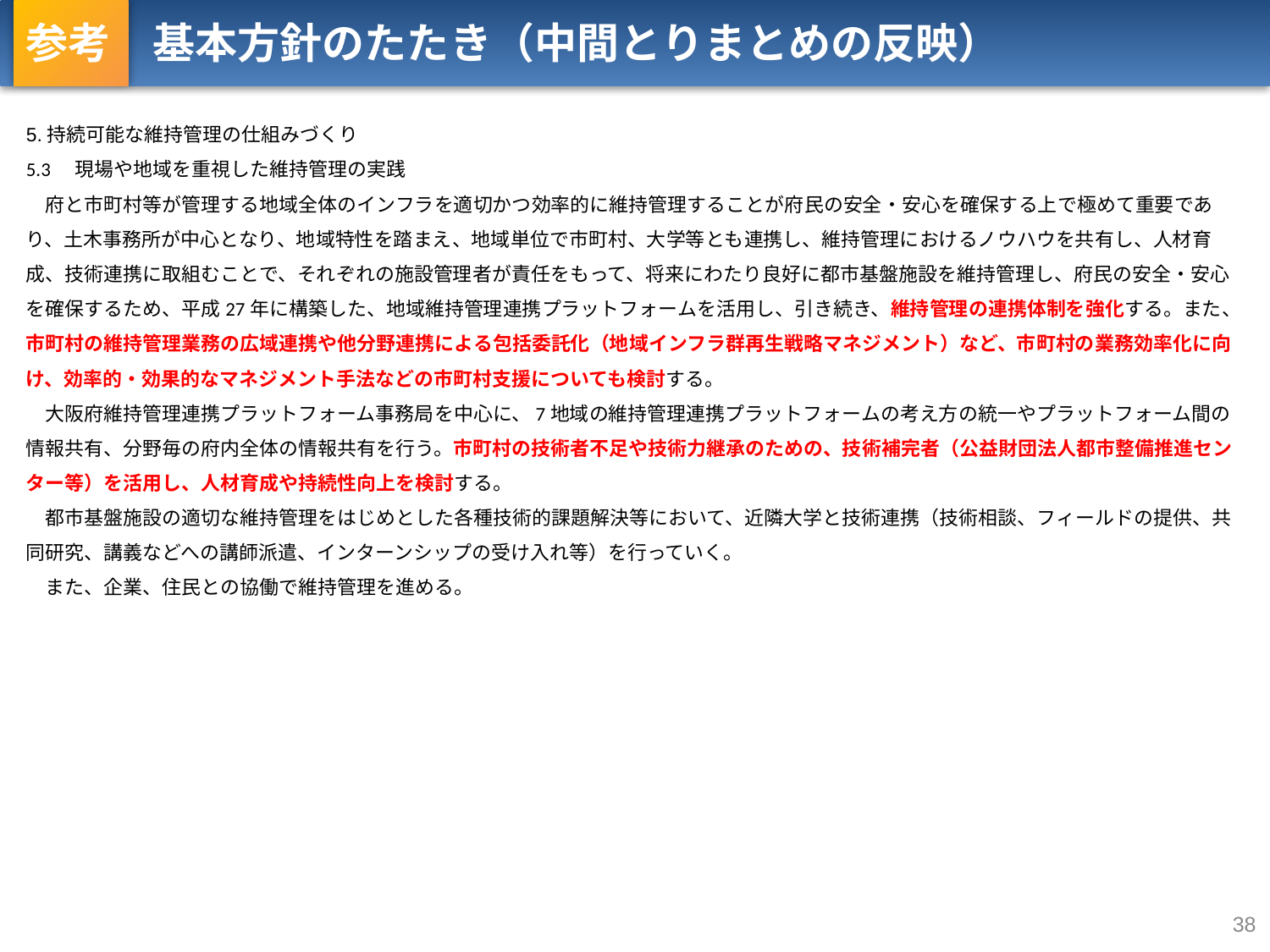

参考　基本方針のたたき（中間とりまとめの反映）
5.持続可能な維持管理の仕組みづくり
5.3　現場や地域を重視した維持管理の実践
　府と市町村等が管理する地域全体のインフラを適切かつ効率的に維持管理することが府民の安全・安心を確保する上で極めて重要であり、土木事務所が中心となり、地域特性を踏まえ、地域単位で市町村、大学等とも連携し、維持管理におけるノウハウを共有し、人材育成、技術連携に取組むことで、それぞれの施設管理者が責任をもって、将来にわたり良好に都市基盤施設を維持管理し、府民の安全・安心を確保するため、平成27年に構築した、地域維持管理連携プラットフォームを活用し、引き続き、維持管理の連携体制を強化する。また、市町村の維持管理業務の広域連携や他分野連携による包括委託化（地域インフラ群再生戦略マネジメント）など、市町村の業務効率化に向け、効率的・効果的なマネジメント手法などの市町村支援についても検討する。
　大阪府維持管理連携プラットフォーム事務局を中心に、7地域の維持管理連携プラットフォームの考え方の統一やプラットフォーム間の情報共有、分野毎の府内全体の情報共有を行う。市町村の技術者不足や技術力継承のための、技術補完者（公益財団法人都市整備推進センター等）を活用し、人材育成や持続性向上を検討する。
　都市基盤施設の適切な維持管理をはじめとした各種技術的課題解決等において、近隣大学と技術連携（技術相談、フィールドの提供、共同研究、講義などへの講師派遣、インターンシップの受け入れ等）を行っていく。
　また、企業、住民との協働で維持管理を進める。
38